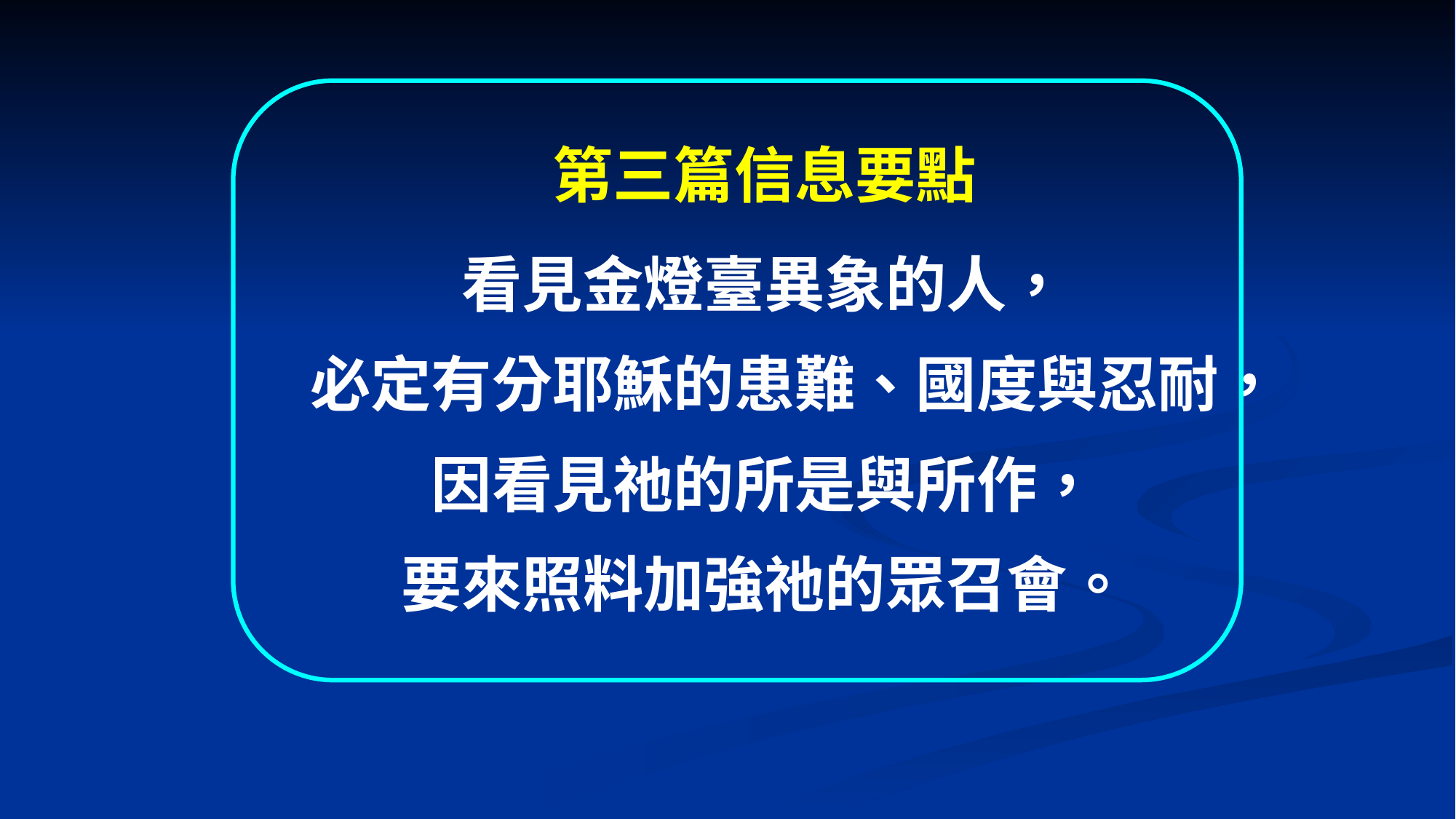

第三篇信息要點
看見金燈臺異象的人，
必定有分耶穌的患難、國度與忍耐，
因看見祂的所是與所作，
要來照料加強祂的眾召會。